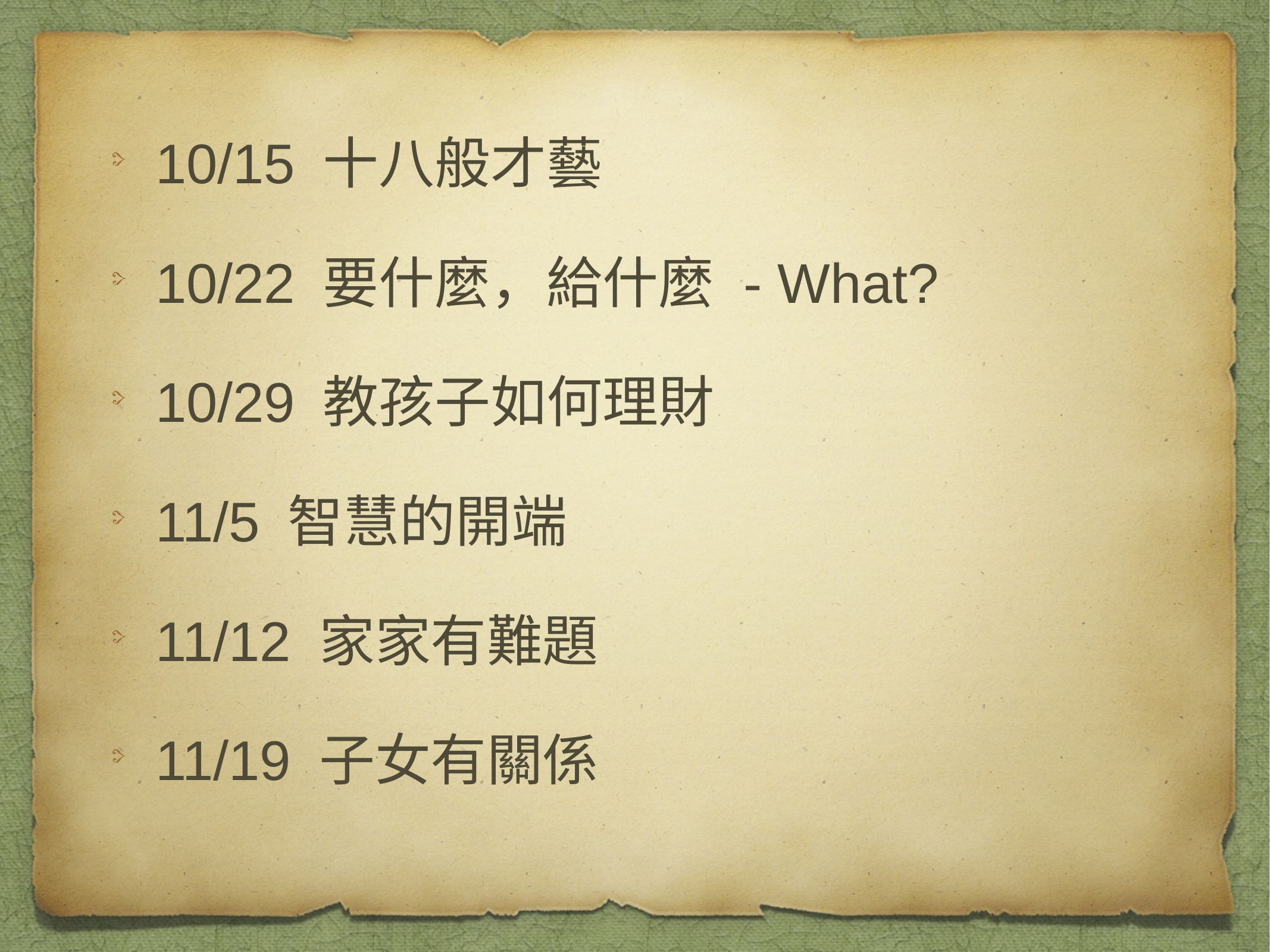

10/15 十八般才藝
10/22 要什麼，給什麼 - What?
10/29 教孩子如何理財
11/5 智慧的開端
11/12 家家有難題
11/19 子女有關係